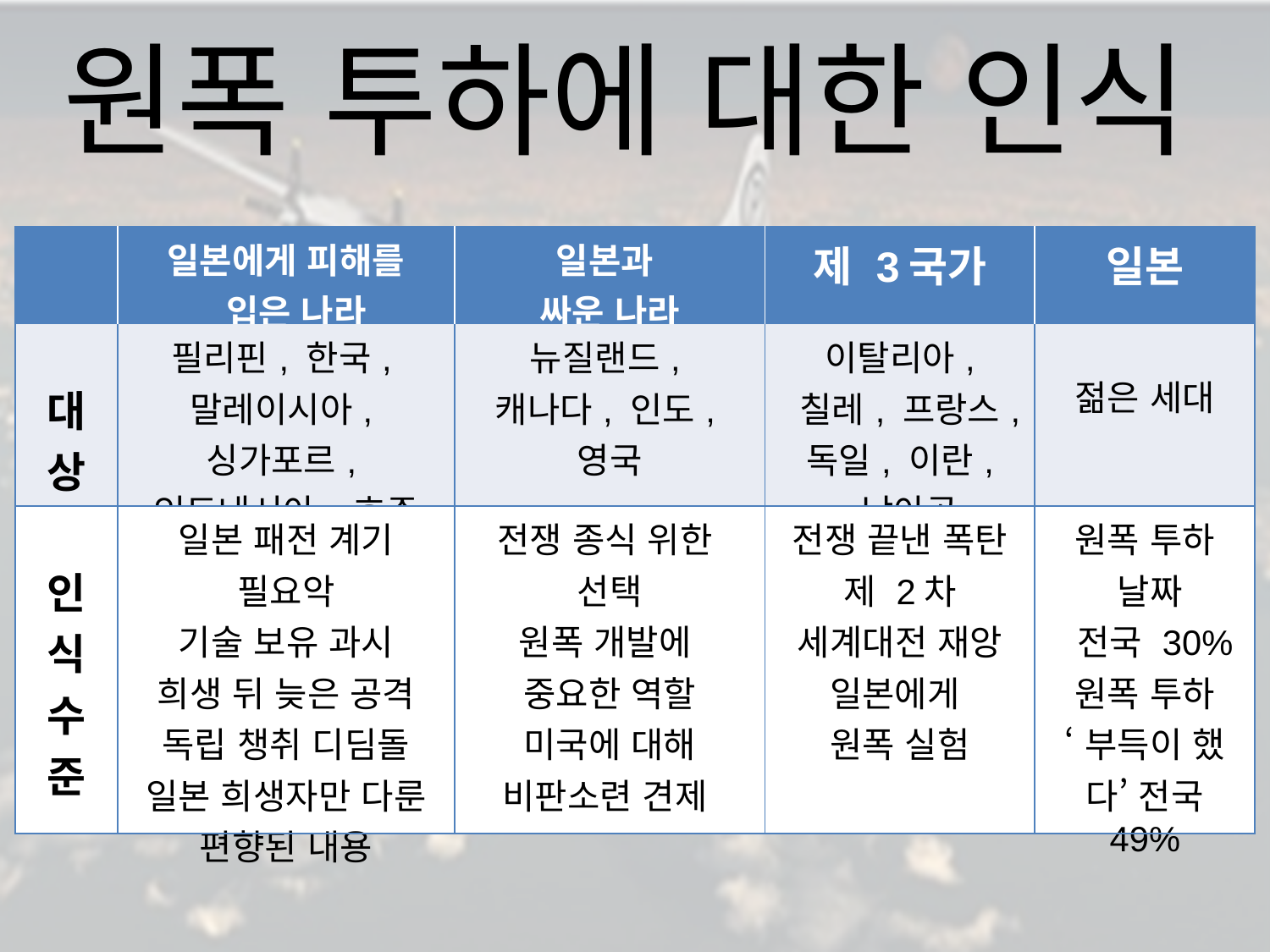

원폭 투하에 대한 인식
|  | 일본에게 피해를 입은 나라 | 일본과 싸운 나라 | 제 3국가 | 일본 |
| --- | --- | --- | --- | --- |
| 대 상 | 필리핀, 한국, 말레이시아, 싱가포르, 인도네시아, 호주 | 뉴질랜드, 캐나다, 인도, 영국 | 이탈리아, 칠레, 프랑스, 독일, 이란, 남아공 | 젊은 세대 |
| 인 식 수 준 | 일본 패전 계기 필요악 기술 보유 과시 희생 뒤 늦은 공격 독립 챙취 디딤돌 일본 희생자만 다룬 편향된 내용 | 전쟁 종식 위한 선택 원폭 개발에 중요한 역할 미국에 대해 비판소련 견제 | 전쟁 끝낸 폭탄 제 2차 세계대전 재앙 일본에게 원폭 실험 | 원폭 투하 날짜 전국 30% 원폭 투하 ‘부득이 했다’ 전국 49% |